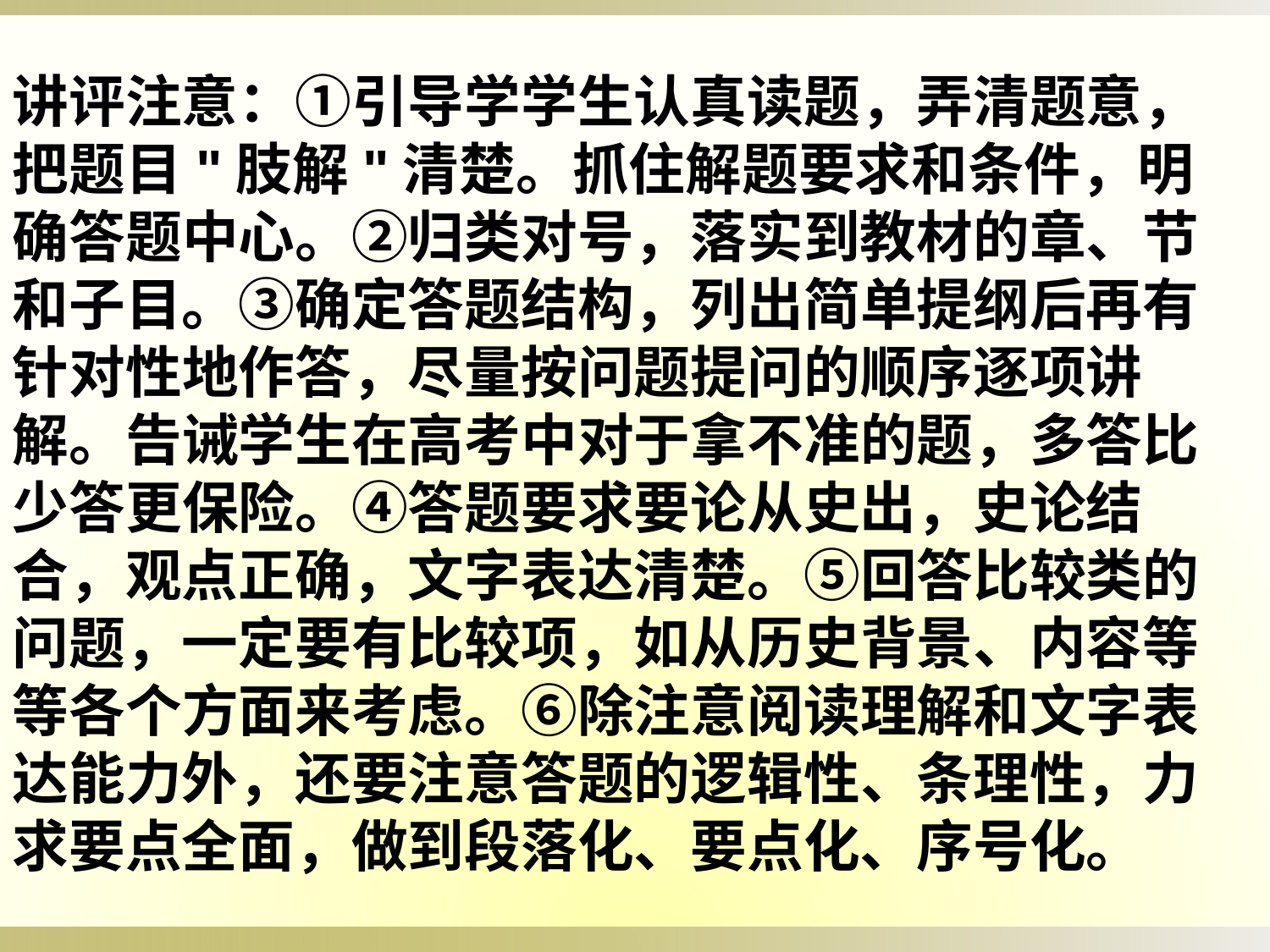

讲评注意：①引导学学生认真读题，弄清题意，把题目"肢解"清楚。抓住解题要求和条件，明确答题中心。②归类对号，落实到教材的章、节和子目。③确定答题结构，列出简单提纲后再有针对性地作答，尽量按问题提问的顺序逐项讲解。告诫学生在高考中对于拿不准的题，多答比少答更保险。④答题要求要论从史出，史论结合，观点正确，文字表达清楚。⑤回答比较类的问题，一定要有比较项，如从历史背景、内容等等各个方面来考虑。⑥除注意阅读理解和文字表达能力外，还要注意答题的逻辑性、条理性，力求要点全面，做到段落化、要点化、序号化。